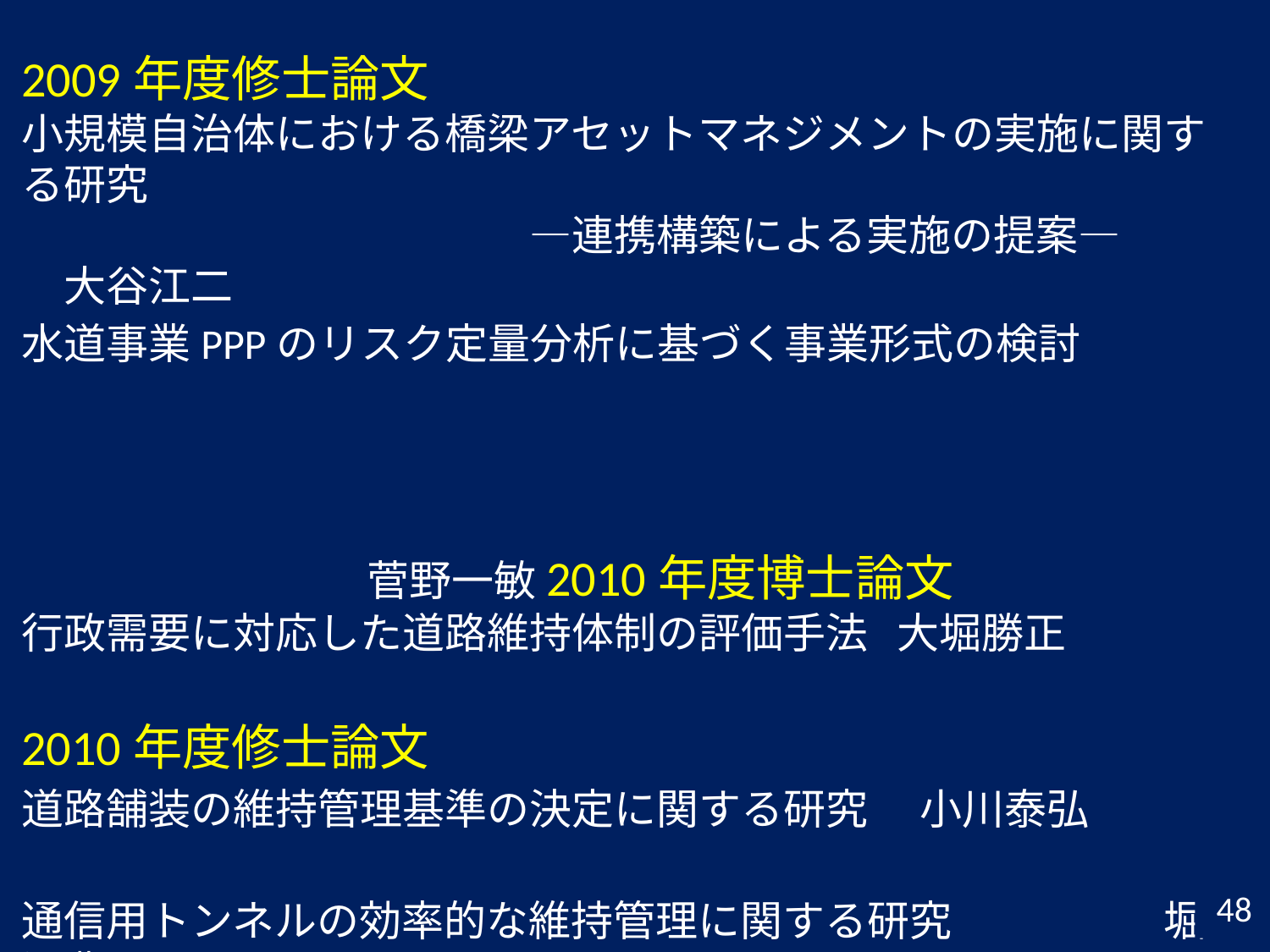

2009年度修士論文
小規模自治体における橋梁アセットマネジメントの実施に関する研究
　　　　　　　　　　　　―連携構築による実施の提案―　　 　大谷江二
水道事業PPPのリスク定量分析に基づく事業形式の検討
　　　　　　　　　　　　　　　　　　　　　　　　　　　　　　　菅野一敏2010年度博士論文
行政需要に対応した道路維持体制の評価手法   大堀勝正

2010年度修士論文
道路舗装の維持管理基準の決定に関する研究　 小川泰弘
通信用トンネルの効率的な維持管理に関する研究　　　　　堀江豊司
道路維持管理の効率性と行政主体の特性　　　　 黒瀬康夫

2011年度修士論文
道路事業におけるPFI/PPP制度の国際比較と日本への展望
　　　　　　　　　　　　　　　　　　　　　　　　　　　　　　　　　　　　　　　　　　尾中隆文
48